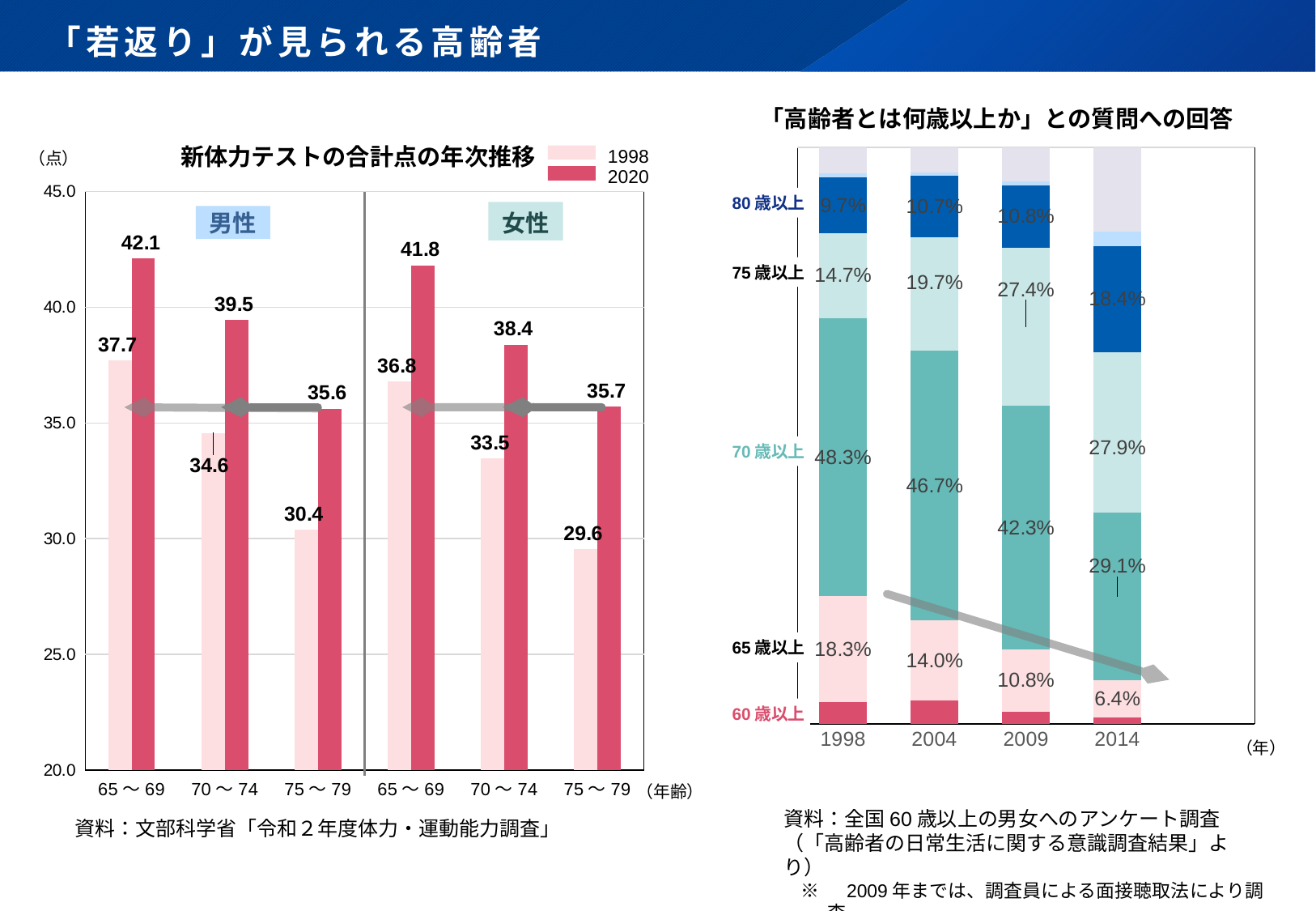

# 「若返り」が見られる高齢者
「高齢者とは何歳以上か」との質問への回答

[unsupported chart]

1998

2020

（点）

### Chart

| Category | 1998年 | 2020年 |
|---|---|---|
| 65～69 | 37.69 | 42.12 |
| 70～74 | 34.57 | 39.46 |
| 75～79 | 30.39 | 35.62 |
| 65～69 | 36.79 | 41.81 |
| 70～74 | 33.47 | 38.38 |
| 75～79 | 29.55 | 35.71 |
男性
（年齢）
新体力テストの合計点の年次推移
80歳以上
75歳以上
70歳以上
65歳以上
60歳以上
（年）
資料：全国60歳以上の男女へのアンケート調査
（「高齢者の日常生活に関する意識調査結果」より）
    ※　2009年までは、調査員による面接聴取法により調査。
 2014年は、郵送配布・郵送回収法により調査。
資料：文部科学省「令和２年度体力・運動能力調査」